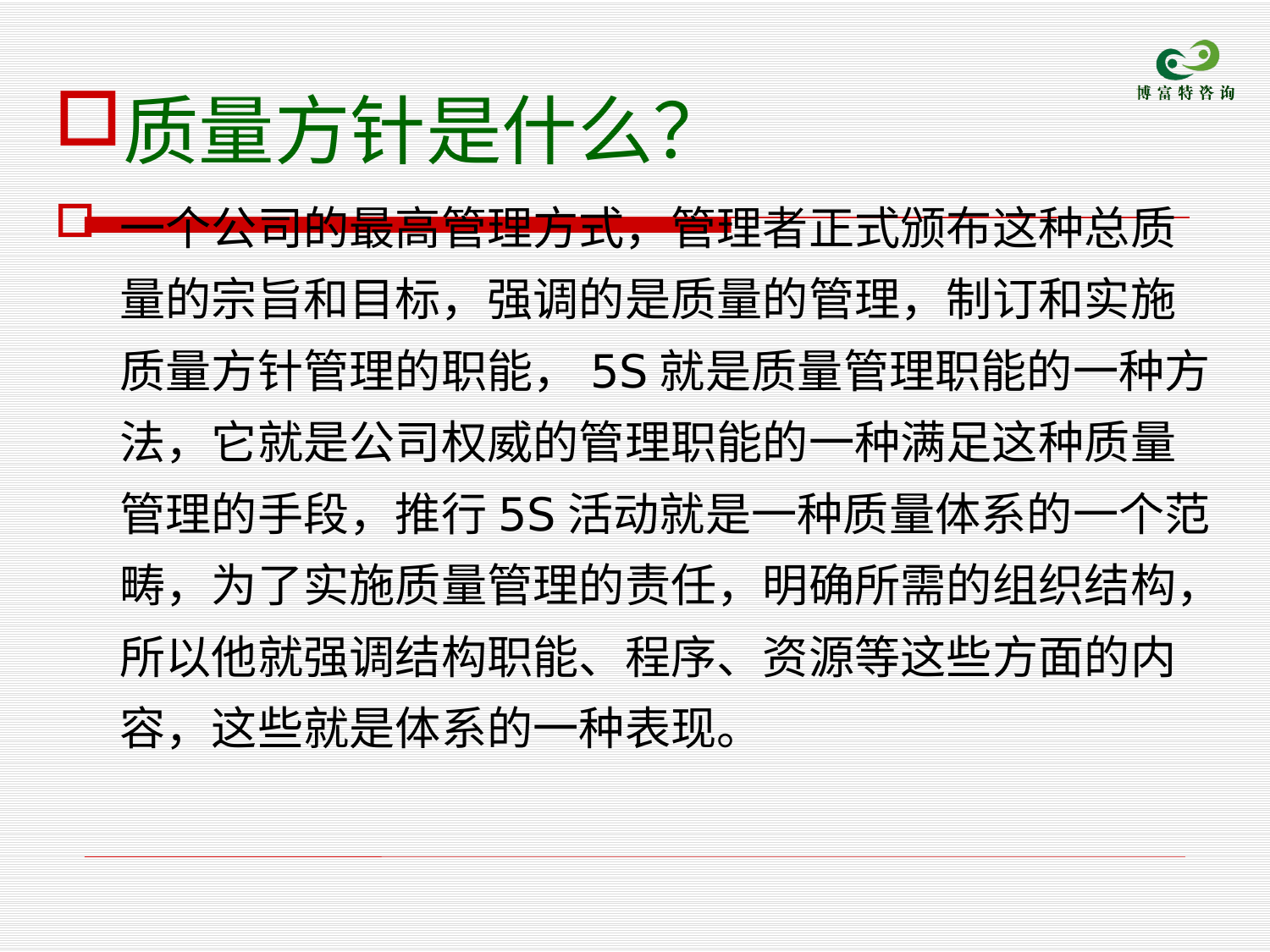

质量方针是什么？
一个公司的最高管理方式，管理者正式颁布这种总质量的宗旨和目标，强调的是质量的管理，制订和实施质量方针管理的职能，5S就是质量管理职能的一种方法，它就是公司权威的管理职能的一种满足这种质量管理的手段，推行5S活动就是一种质量体系的一个范畴，为了实施质量管理的责任，明确所需的组织结构，所以他就强调结构职能、程序、资源等这些方面的内容，这些就是体系的一种表现。
536